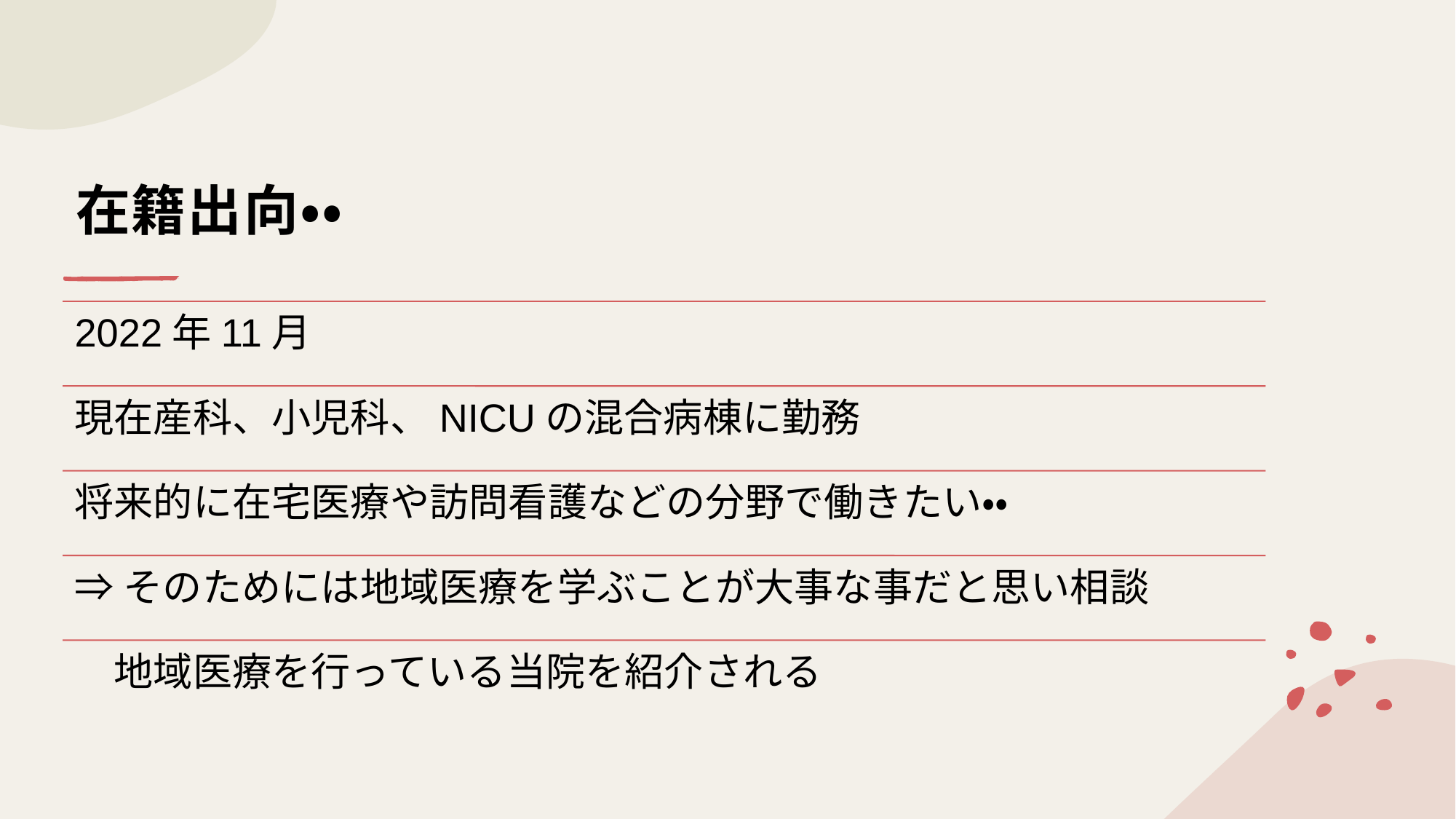

# 在籍出向・・
2022年11月
現在産科、小児科、NICUの混合病棟に勤務
将来的に在宅医療や訪問看護などの分野で働きたい・・
⇒そのためには地域医療を学ぶことが大事な事だと思い相談
　地域医療を行っている当院を紹介される